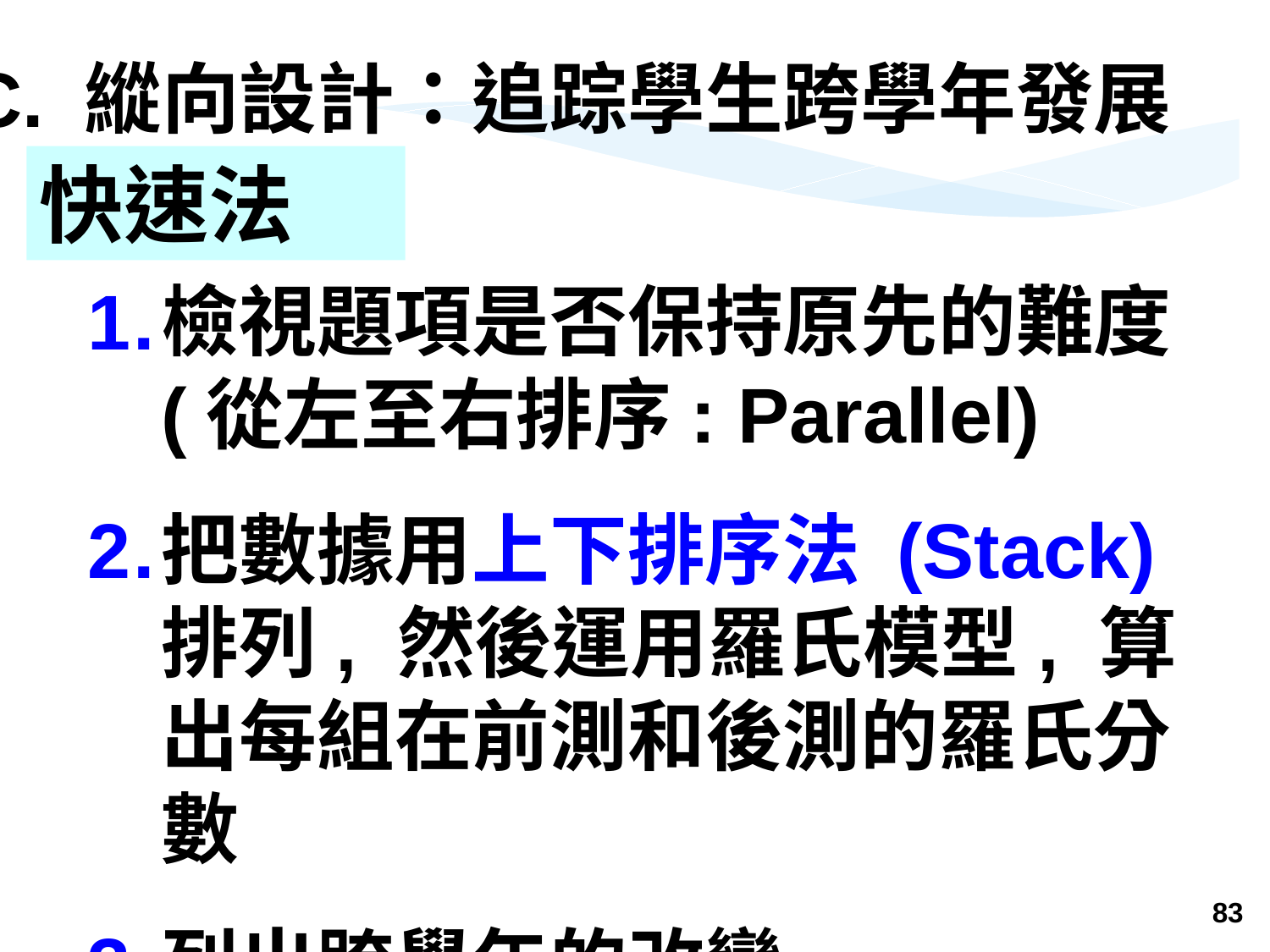

C. 縱向設計：追踪學生跨學年發展
快速法
檢視題項是否保持原先的難度 (從左至右排序: Parallel)
把數據用上下排序法 (Stack) 排列, 然後運用羅氏模型, 算出每組在前測和後測的羅氏分數
列出跨學年的改變
83